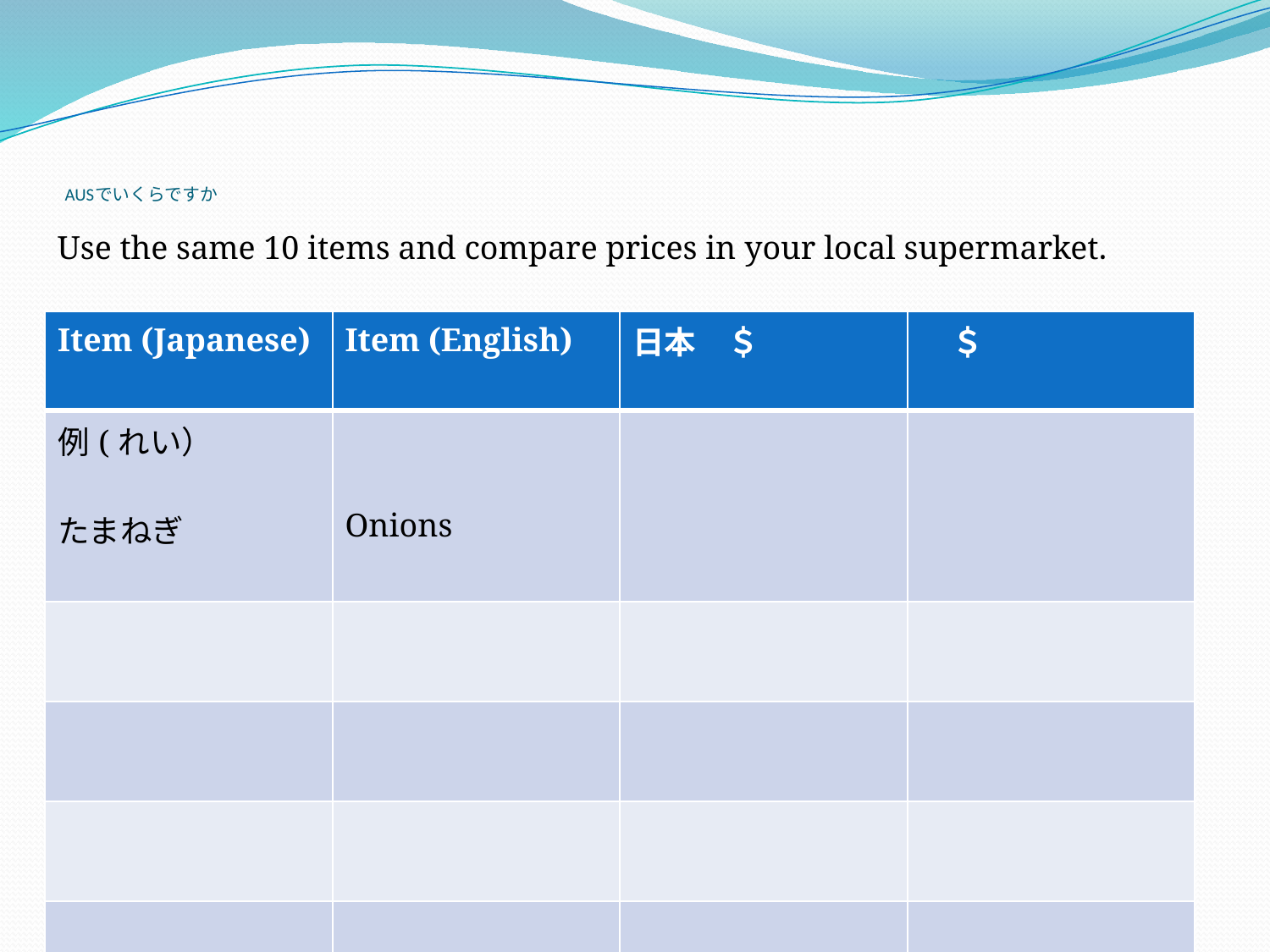

# AUSでいくらですか
Use the same 10 items and compare prices in your local supermarket.
| Item (Japanese) | Item (English) | 日本　＄ | ＄ |
| --- | --- | --- | --- |
| 例(れい） たまねぎ | Onions |  |  |
|  |  |  |  |
|  |  |  |  |
|  |  |  |  |
|  |  |  |  |
Created by Adam Burden